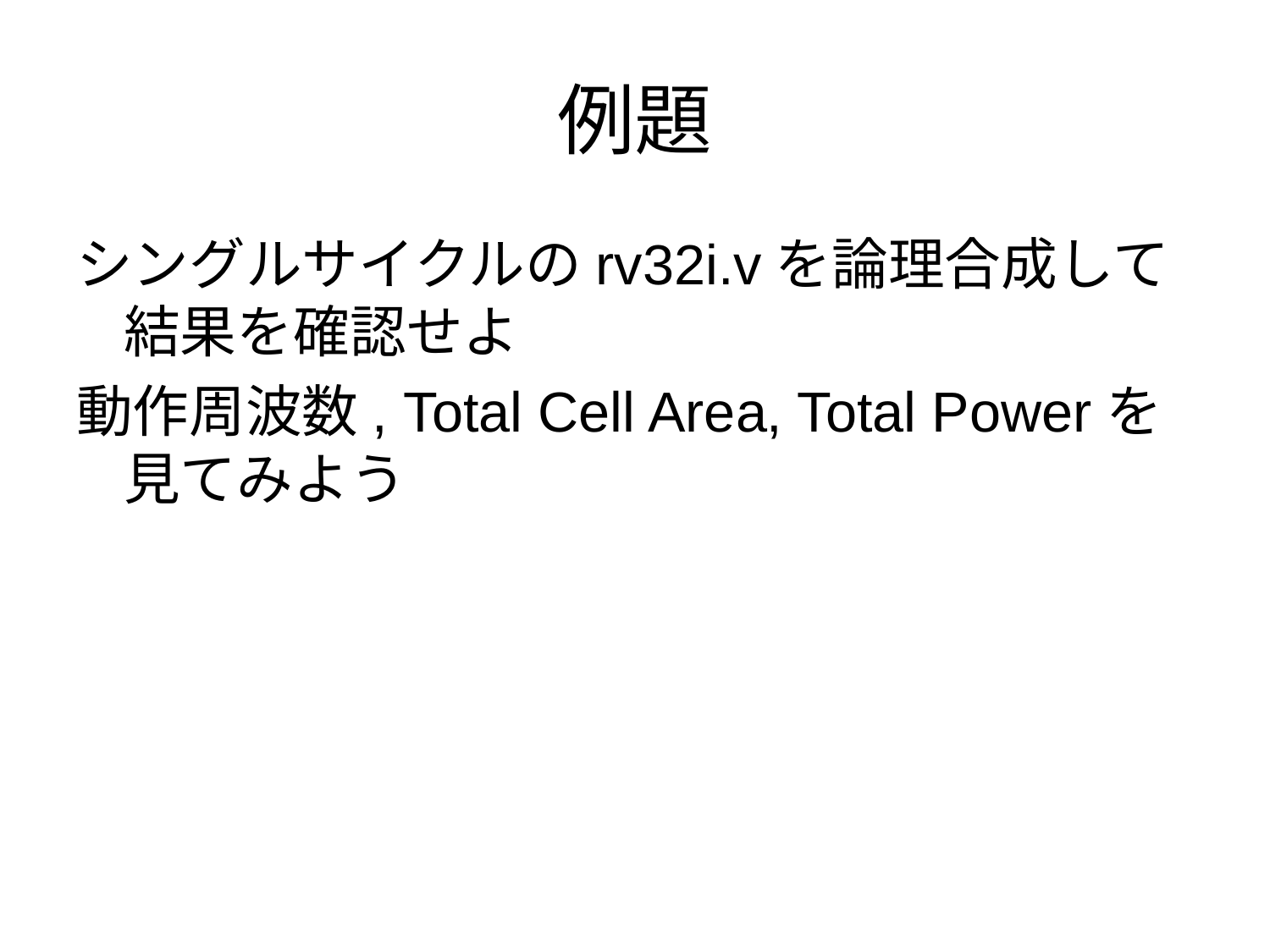

# 例題
シングルサイクルのrv32i.vを論理合成して結果を確認せよ
動作周波数, Total Cell Area, Total Powerを見てみよう